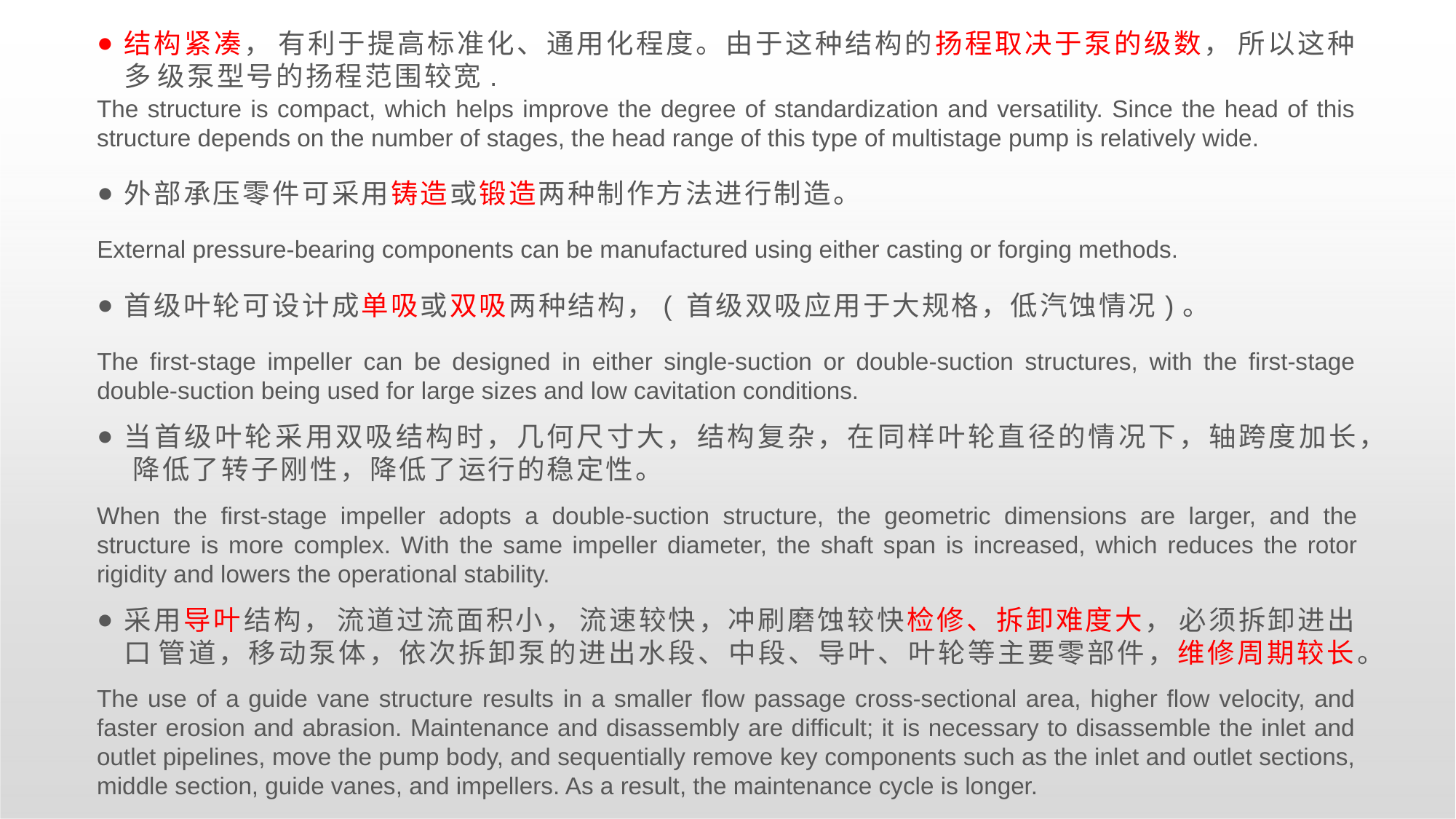

结构紧凑， 有利于提高标准化、通用化程度。由于这种结构的扬程取决于泵的级数， 所以这种多 级泵型号的扬程范围较宽.
The structure is compact, which helps improve the degree of standardization and versatility. Since the head of this structure depends on the number of stages, the head range of this type of multistage pump is relatively wide.
外部承压零件可采用铸造或锻造两种制作方法进行制造。
External pressure-bearing components can be manufactured using either casting or forging methods.
首级叶轮可设计成单吸或双吸两种结构，( 首级双吸应用于大规格，低汽蚀情况)。
The first-stage impeller can be designed in either single-suction or double-suction structures, with the first-stage double-suction being used for large sizes and low cavitation conditions.
当首级叶轮采用双吸结构时，几何尺寸大，结构复杂，在同样叶轮直径的情况下，轴跨度加长， 降低了转子刚性，降低了运行的稳定性。
When the first-stage impeller adopts a double-suction structure, the geometric dimensions are larger, and the structure is more complex. With the same impeller diameter, the shaft span is increased, which reduces the rotor rigidity and lowers the operational stability.
采用导叶结构， 流道过流面积小， 流速较快，冲刷磨蚀较快检修、拆卸难度大， 必须拆卸进出口 管道，移动泵体，依次拆卸泵的进出水段、中段、导叶、叶轮等主要零部件，维修周期较长。
The use of a guide vane structure results in a smaller flow passage cross-sectional area, higher flow velocity, and faster erosion and abrasion. Maintenance and disassembly are difficult; it is necessary to disassemble the inlet and outlet pipelines, move the pump body, and sequentially remove key components such as the inlet and outlet sections, middle section, guide vanes, and impellers. As a result, the maintenance cycle is longer.